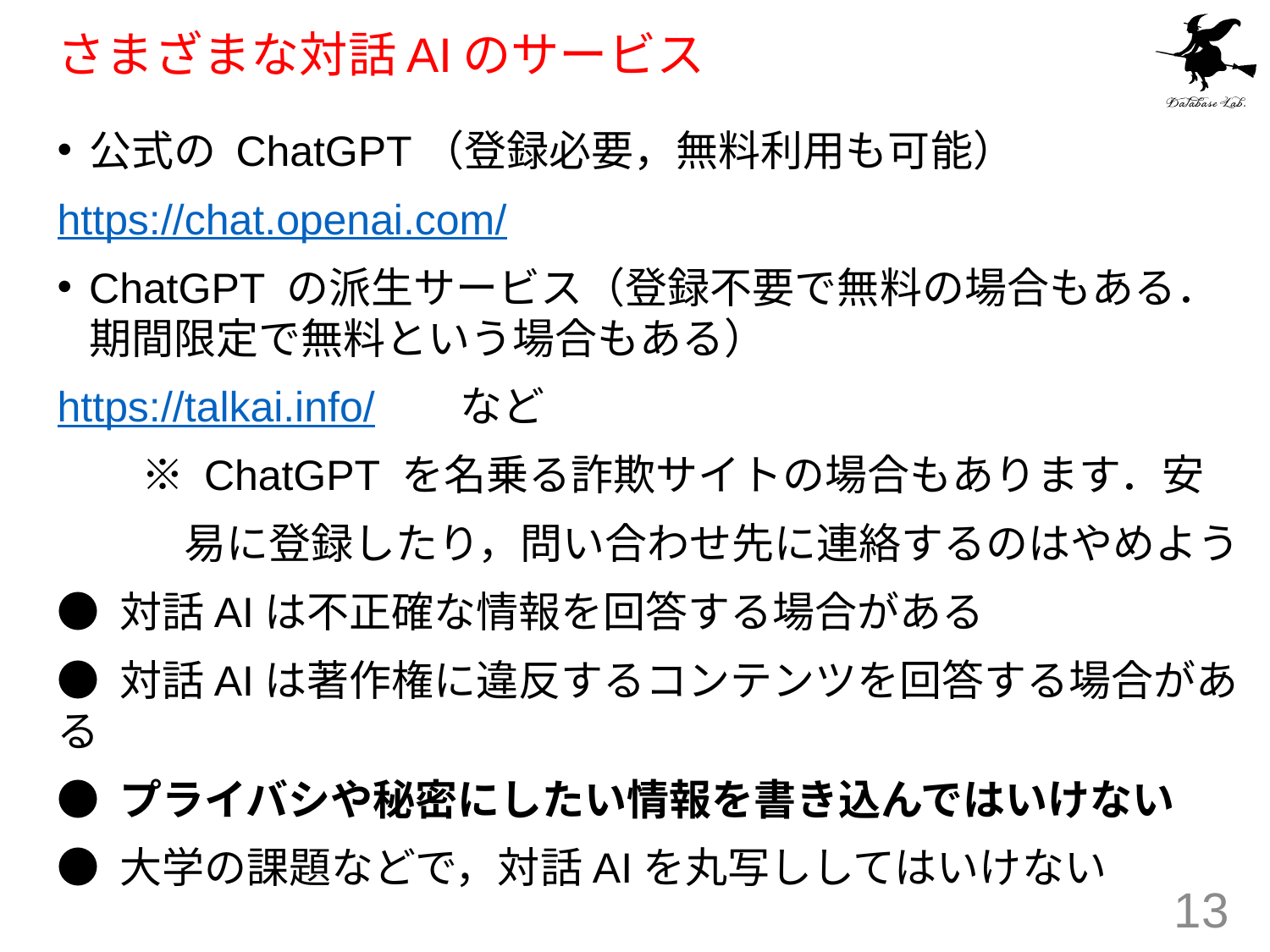

# さまざまな対話AIのサービス
公式の ChatGPT（登録必要，無料利用も可能）
https://chat.openai.com/
ChatGPT の派生サービス（登録不要で無料の場合もある．期間限定で無料という場合もある）
https://talkai.info/　　など
　　※ ChatGPT を名乗る詐欺サイトの場合もあります．安
　　　易に登録したり，問い合わせ先に連絡するのはやめよう
● 対話AIは不正確な情報を回答する場合がある
● 対話AIは著作権に違反するコンテンツを回答する場合がある
● プライバシや秘密にしたい情報を書き込んではいけない
● 大学の課題などで，対話AIを丸写ししてはいけない

13